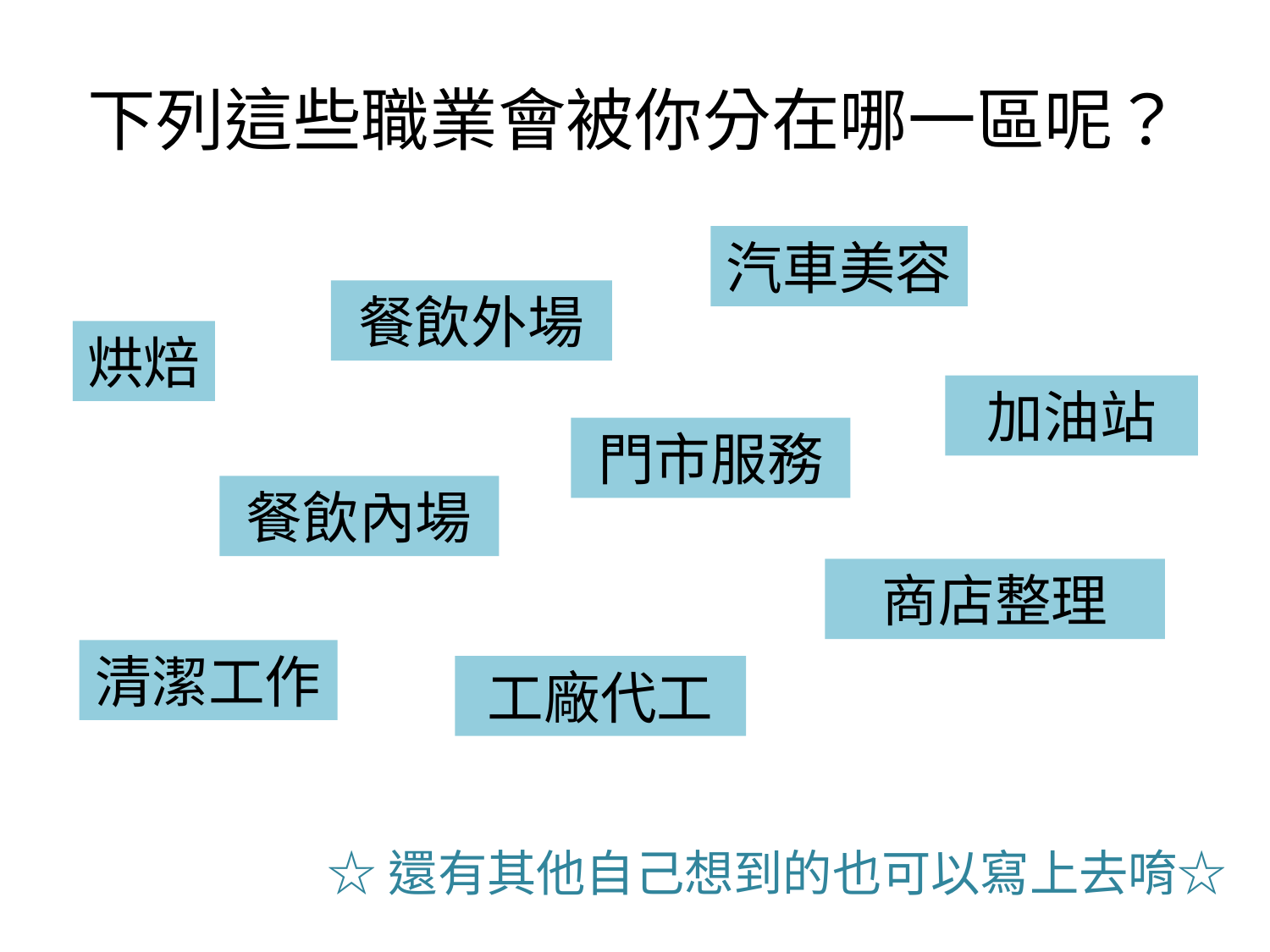

# 下列這些職業會被你分在哪一區呢？
汽車美容
餐飲外場
烘焙
加油站
門市服務
餐飲內場
商店整理
清潔工作
工廠代工
☆還有其他自己想到的也可以寫上去唷☆